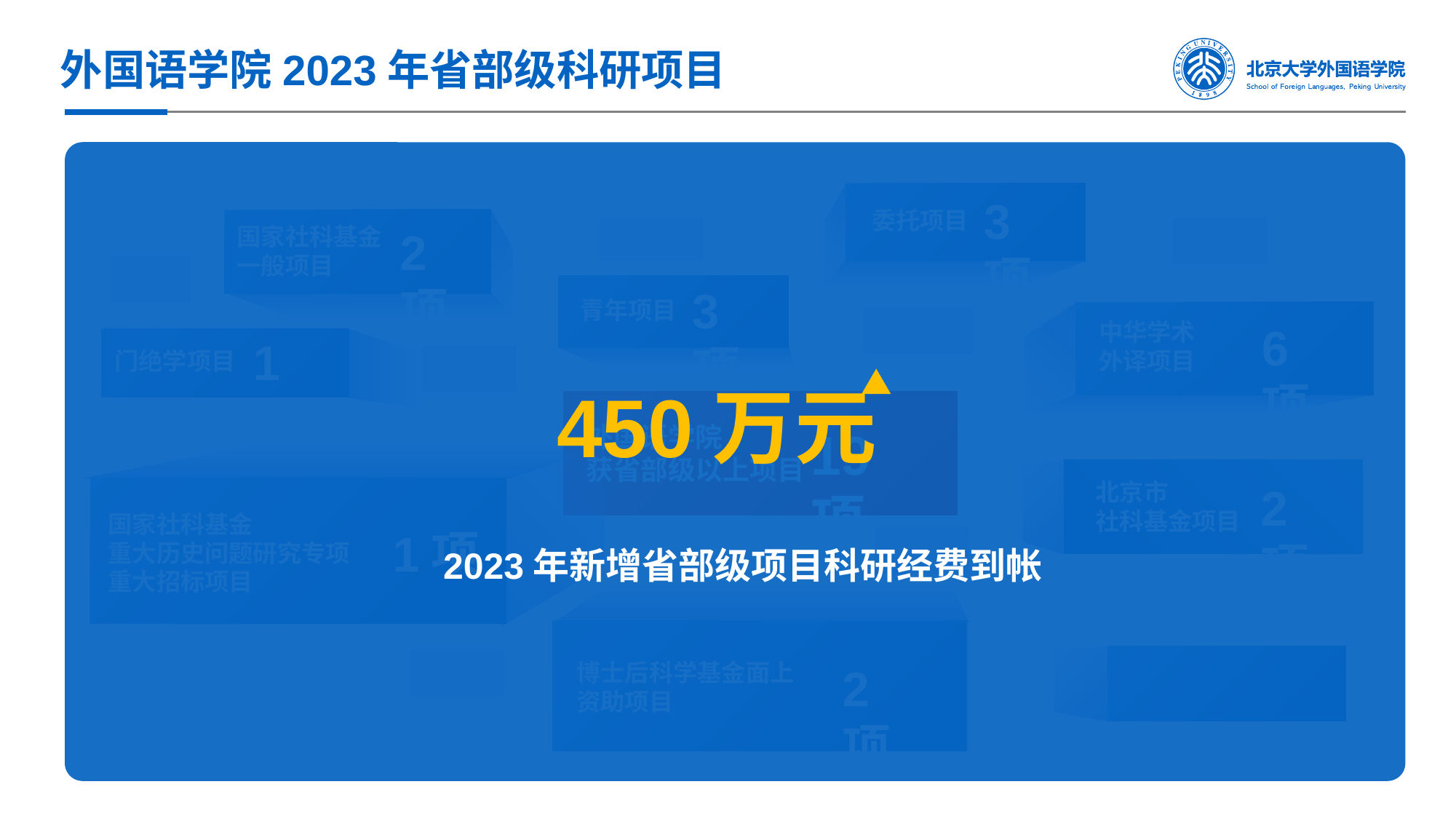

外国语学院2023年省部级科研项目

450万元
2023年新增省部级项目科研经费到帐

3项
委托项目

国家社科基金
一般项目
2项

3项

青年项目

中华学术
外译项目
6项
1项

门绝学项目

外国语学院
获省部级以上项目
19项

北京市
社科基金项目
2项

国家社科基金
重大历史问题研究专项
重大招标项目
1项

博士后科学基金面上资助项目
2项